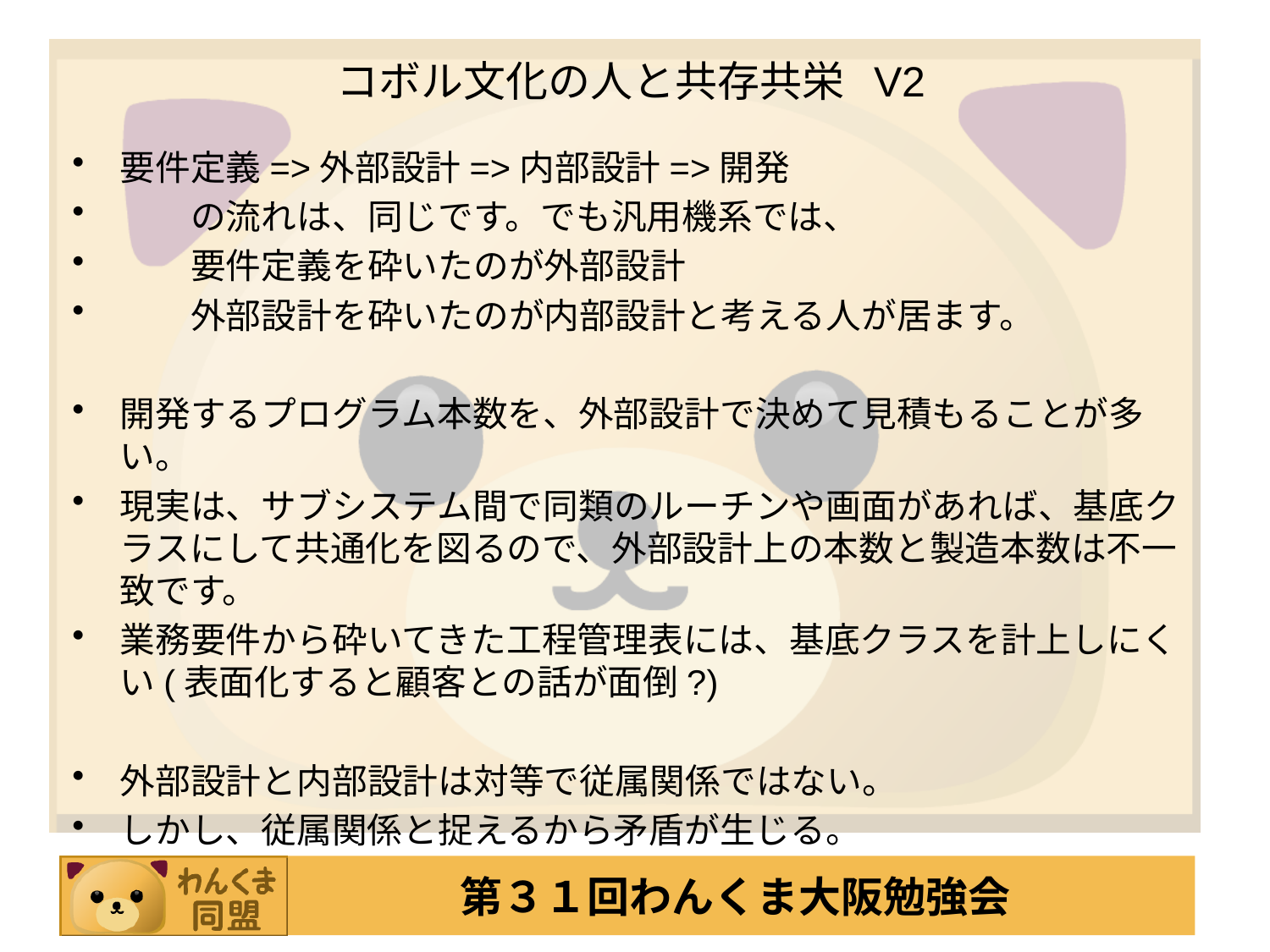

# コボル文化の人と共存共栄  V2
要件定義=>外部設計=>内部設計=>開発
　　の流れは、同じです。でも汎用機系では、
　　要件定義を砕いたのが外部設計
　　外部設計を砕いたのが内部設計と考える人が居ます。

開発するプログラム本数を、外部設計で決めて見積もることが多い。
現実は、サブシステム間で同類のルーチンや画面があれば、基底クラスにして共通化を図るので、外部設計上の本数と製造本数は不一致です。
業務要件から砕いてきた工程管理表には、基底クラスを計上しにくい(表面化すると顧客との話が面倒?)

外部設計と内部設計は対等で従属関係ではない。
しかし、従属関係と捉えるから矛盾が生じる。